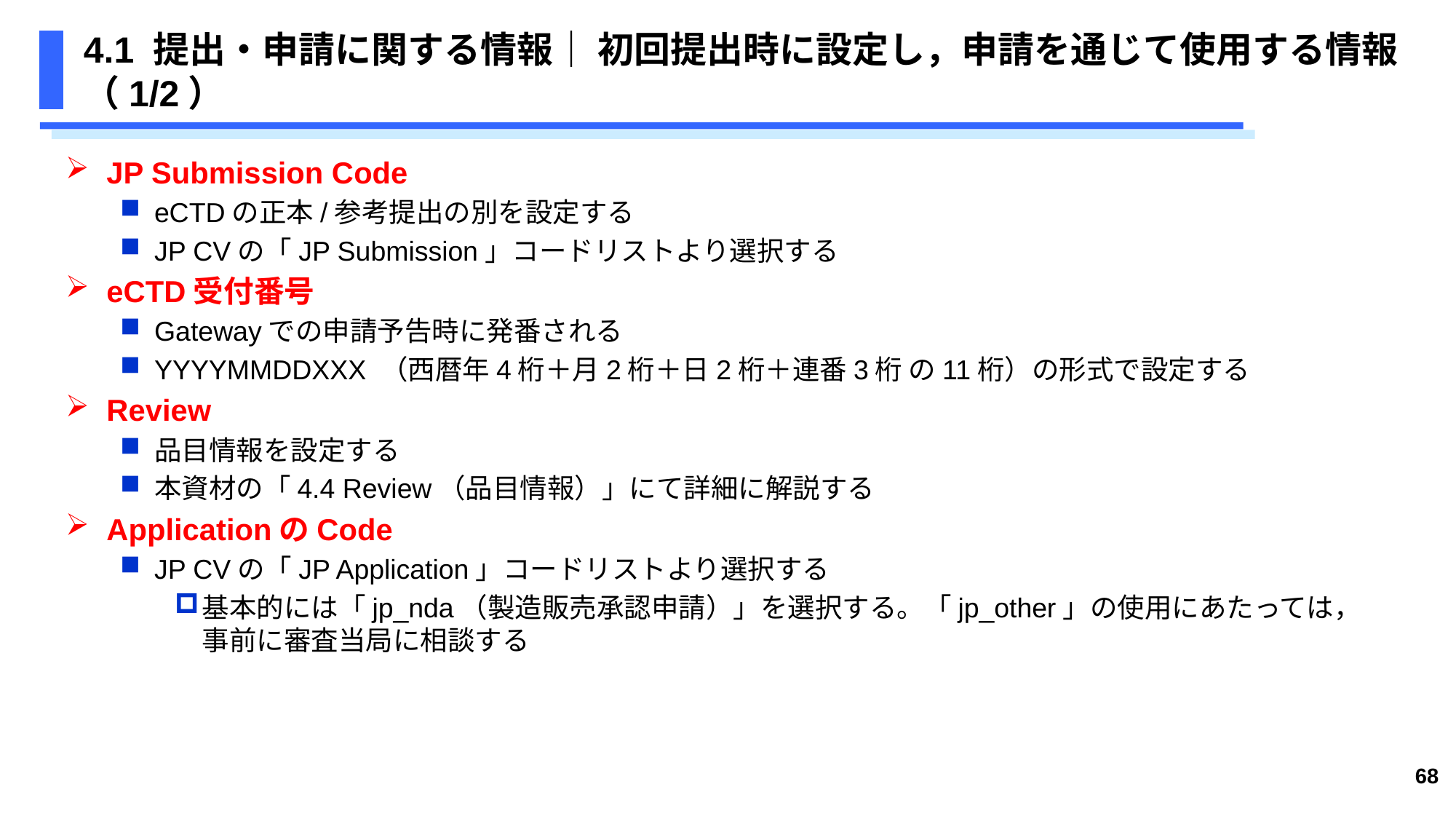

# 4.1 提出・申請に関する情報｜ 初回提出時に設定し，申請を通じて使用する情報（1/2）
JP Submission Code
eCTDの正本/参考提出の別を設定する
JP CVの「JP Submission」コードリストより選択する
eCTD受付番号
Gatewayでの申請予告時に発番される
YYYYMMDDXXX （西暦年4桁＋月2桁＋日2桁＋連番3桁 の11桁）の形式で設定する
Review
品目情報を設定する
本資材の「4.4 Review（品目情報）」にて詳細に解説する
ApplicationのCode
JP CVの「JP Application」コードリストより選択する
基本的には「jp_nda（製造販売承認申請）」を選択する。「jp_other」の使用にあたっては，事前に審査当局に相談する
68